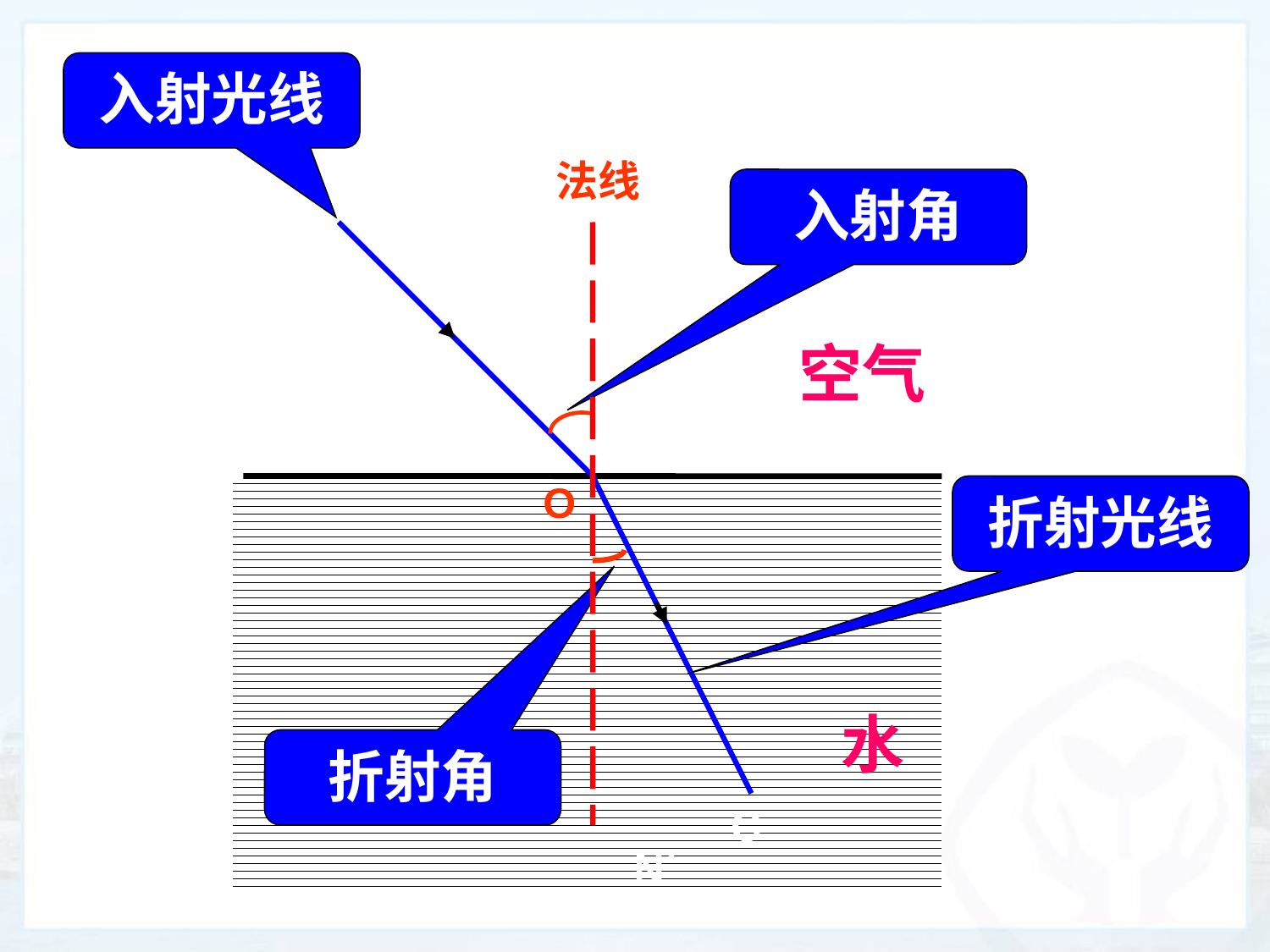

入射光线
法线

入射角
A
N

空气

O

折射光线

水
折射角
C
N`